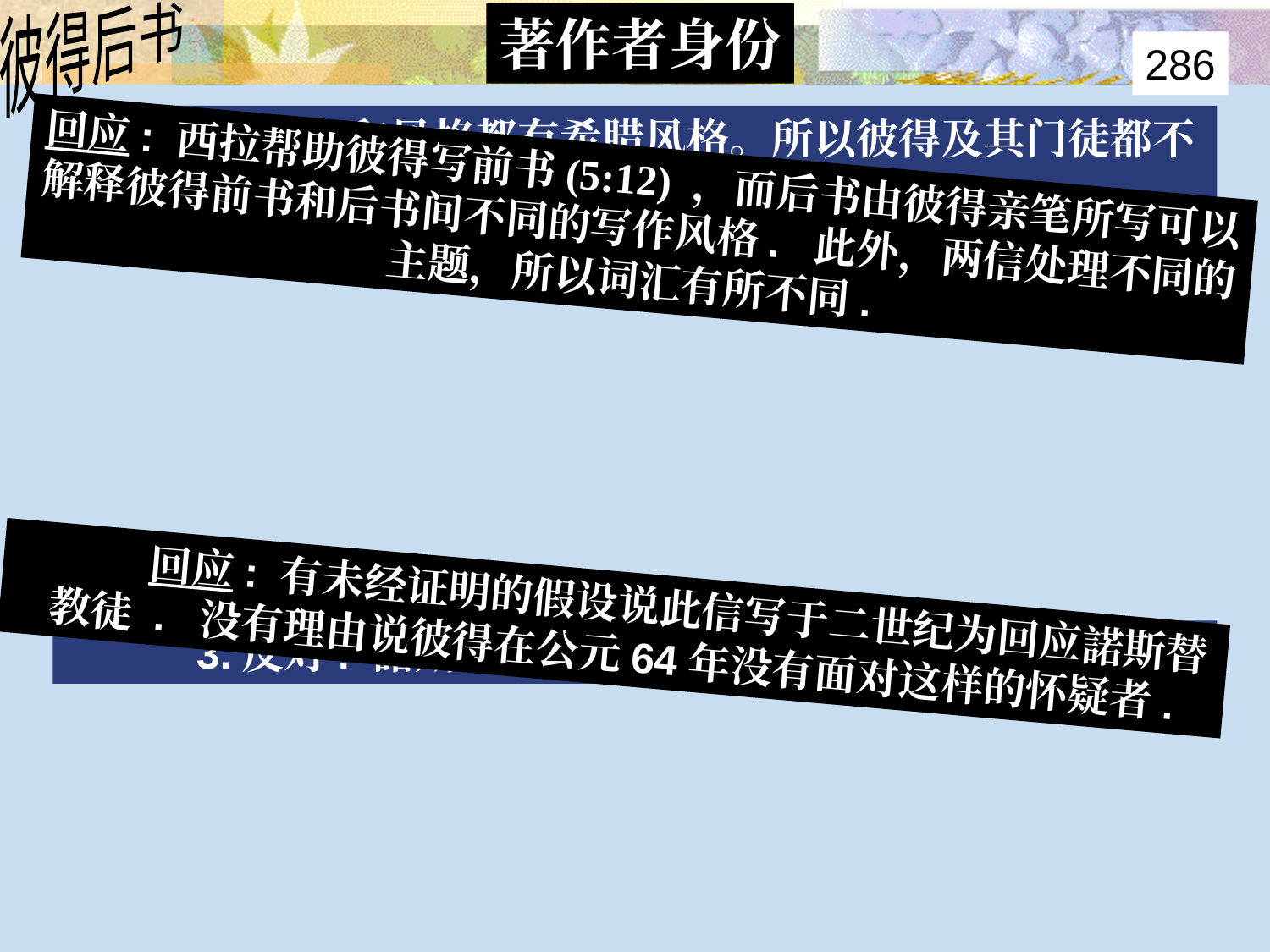

Authorship – Internal Evidence 6
彼得后书
著作者身份
286

2. 反对: 语言和风格都有希腊风格。所以彼得及其门徒都不可能是作者.
回应: 西拉帮助彼得写前书(5:12) ，而后书由彼得亲笔所写可以解释彼得前书和后书间不同的写作风格.  此外，两信处理不同的主题，所以词汇有所不同.
	回应: 有未经证明的假设说此信写于二世纪为回应諾斯替教徒 .  没有理由说彼得在公元64年没有面对这样的怀疑者.
 3.反对: 諾斯替教否认基督的再来 (1:12f; 3:3).